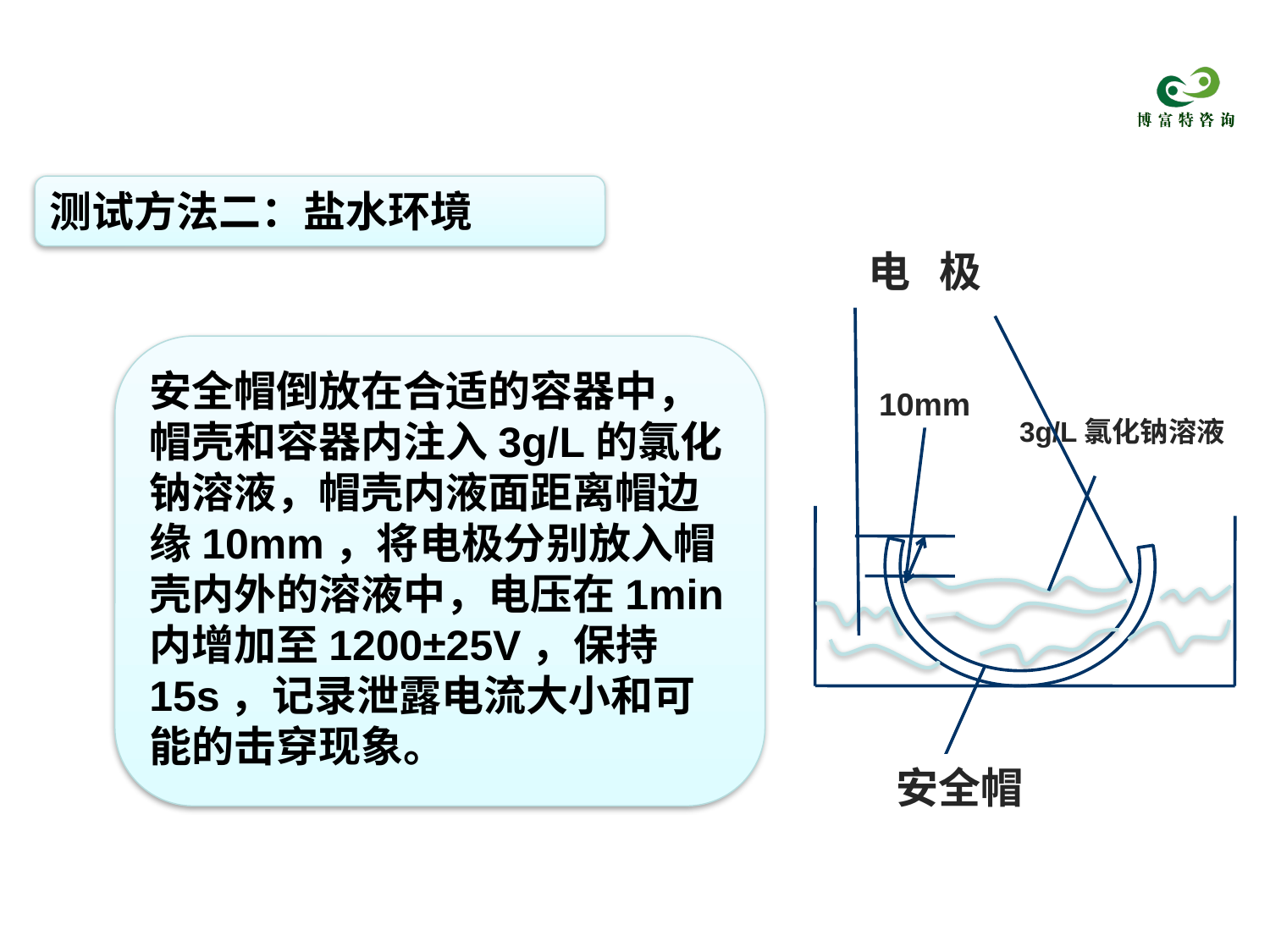

测试方法二：盐水环境
电   极
10mm
3g/L氯化钠溶液

安全帽
安全帽倒放在合适的容器中，帽壳和容器内注入3g/L的氯化钠溶液，帽壳内液面距离帽边缘10mm，将电极分别放入帽壳内外的溶液中，电压在1min内增加至1200±25V，保持15s，记录泄露电流大小和可能的击穿现象。